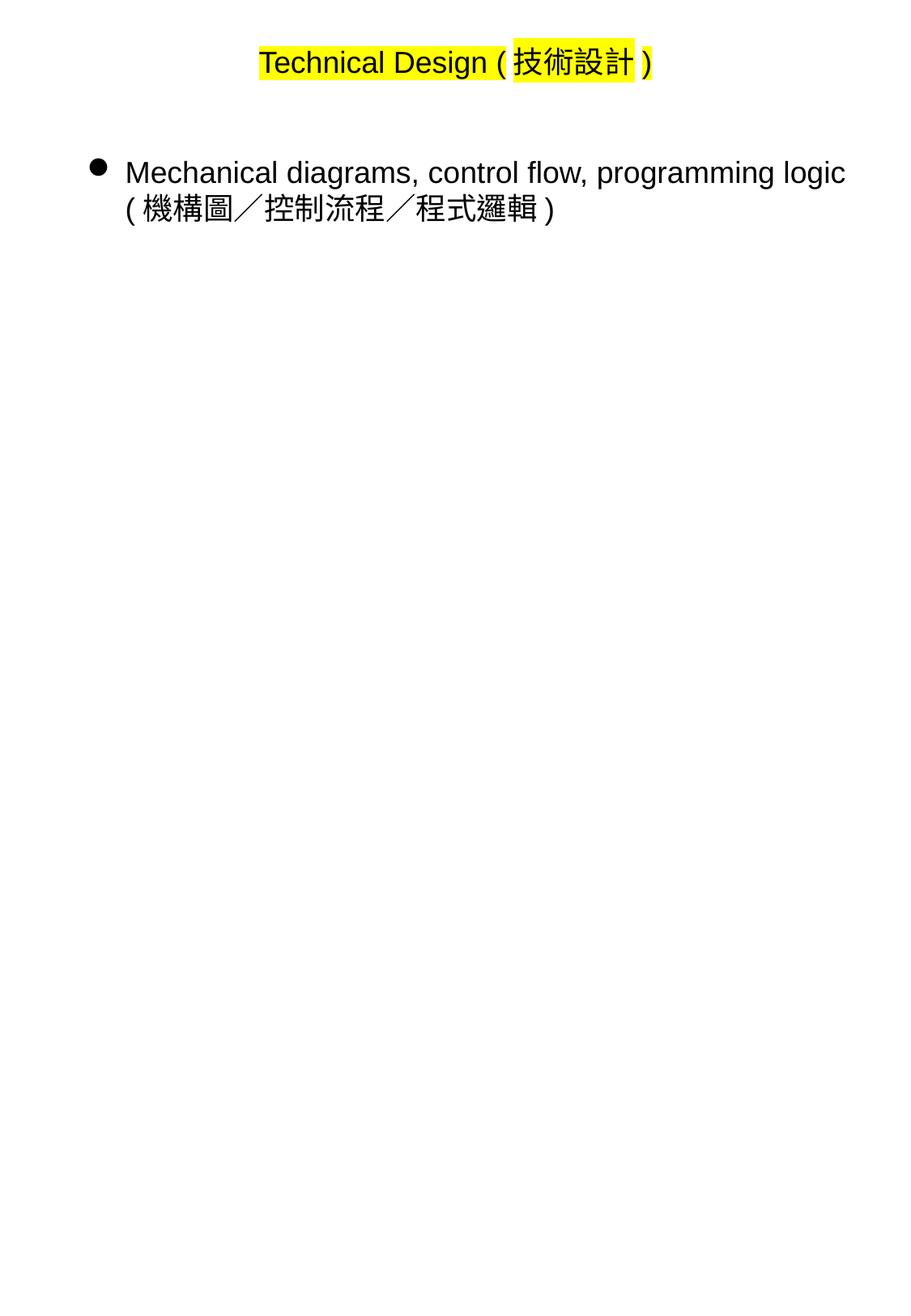

# Technical Design (技術設計)
Mechanical diagrams, control flow, programming logic (機構圖／控制流程／程式邏輯)